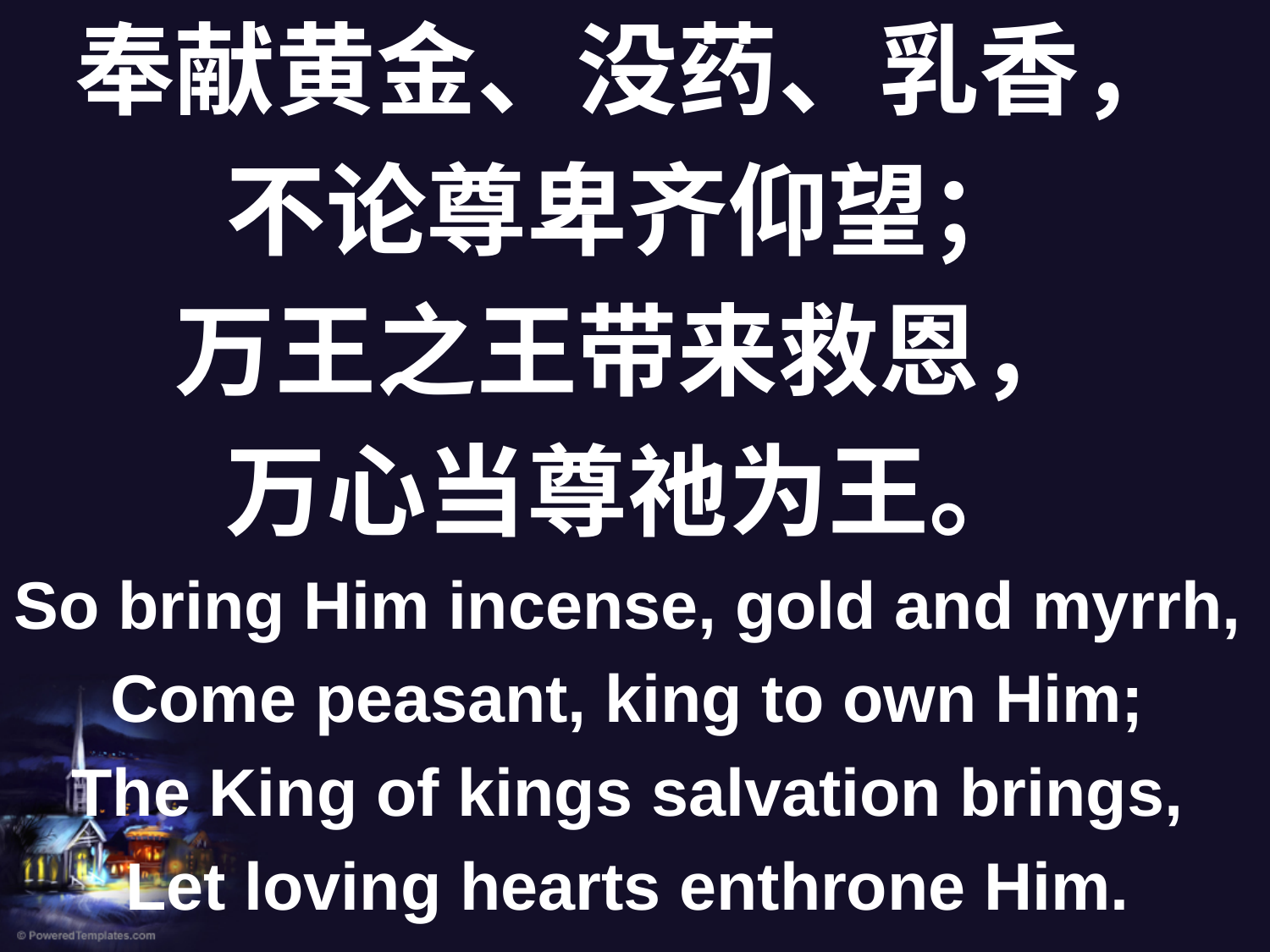

奉献黄金、没药、乳香，
不论尊卑齐仰望；
万王之王带来救恩，
万心当尊祂为王。
So bring Him incense, gold and myrrh,
Come peasant, king to own Him;
The King of kings salvation brings,
Let loving hearts enthrone Him.